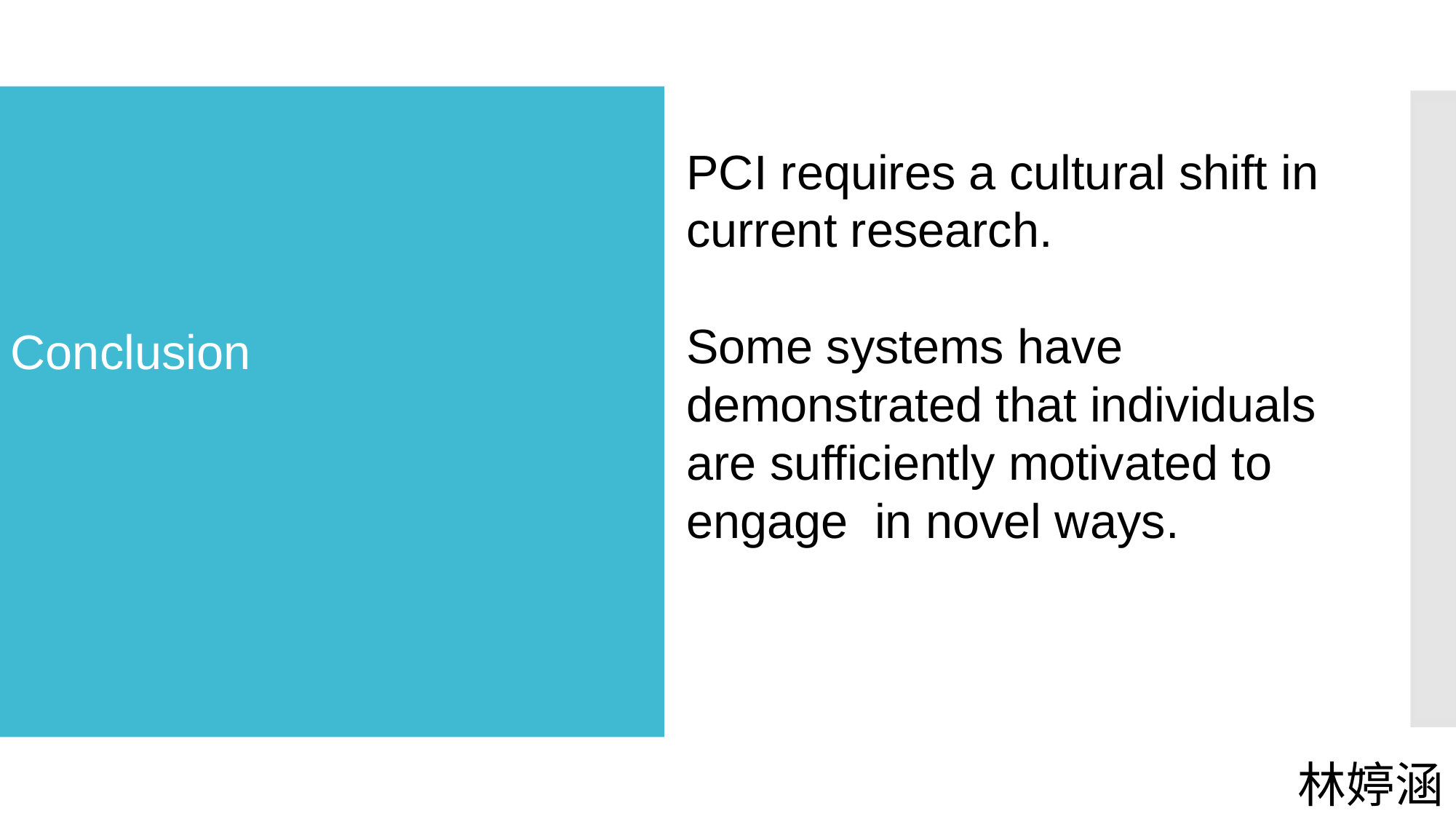

#
PCI requires a cultural shift in current research.

Some systems have demonstrated that individuals are sufficiently motivated to engage  in novel ways.
Conclusion
林婷涵